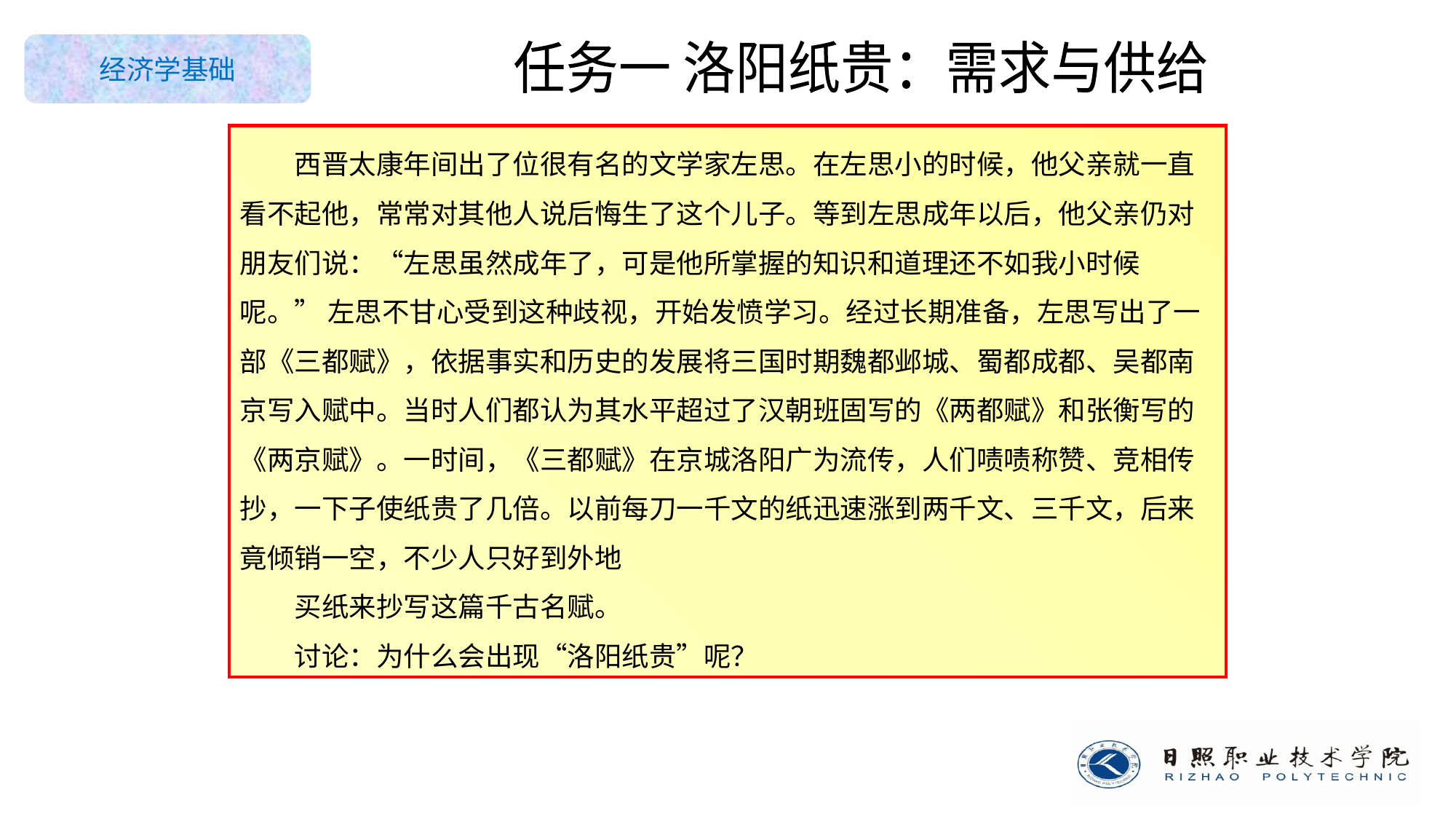

任务一 洛阳纸贵：需求与供给
西晋太康年间出了位很有名的文学家左思。在左思小的时候，他父亲就一直看不起他，常常对其他人说后悔生了这个儿子。等到左思成年以后，他父亲仍对朋友们说：“左思虽然成年了，可是他所掌握的知识和道理还不如我小时候呢。” 左思不甘心受到这种歧视，开始发愤学习。经过长期准备，左思写出了一部《三都赋》，依据事实和历史的发展将三国时期魏都邺城、蜀都成都、吴都南京写入赋中。当时人们都认为其水平超过了汉朝班固写的《两都赋》和张衡写的《两京赋》。一时间，《三都赋》在京城洛阳广为流传，人们啧啧称赞、竞相传抄，一下子使纸贵了几倍。以前每刀一千文的纸迅速涨到两千文、三千文，后来竟倾销一空，不少人只好到外地
买纸来抄写这篇千古名赋。
讨论：为什么会出现“洛阳纸贵”呢？